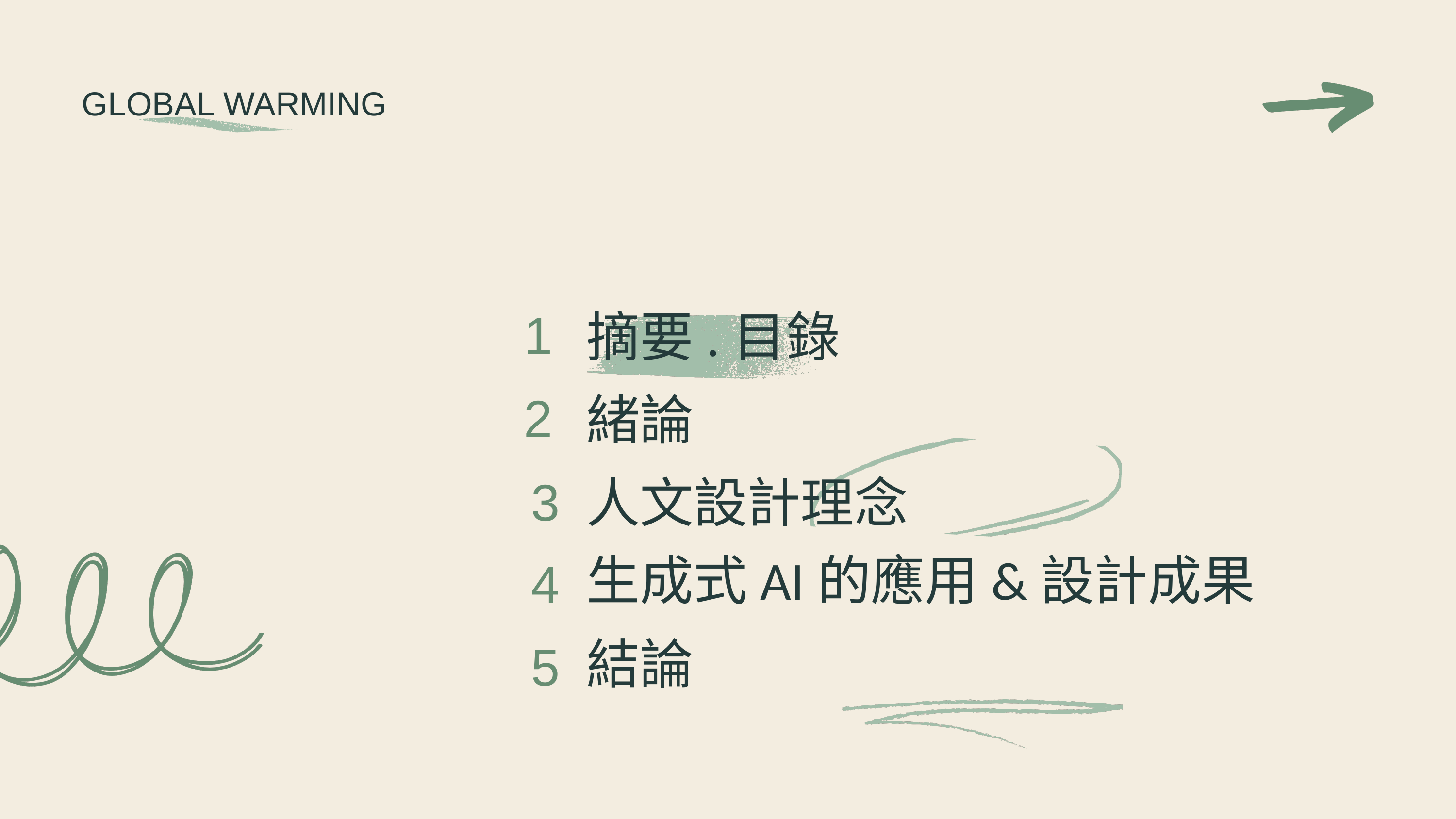

GLOBAL WARMING

1
摘要.目錄

2
緒論

人文設計理念
3
4

生成式AI的應用&設計成果
5
結論